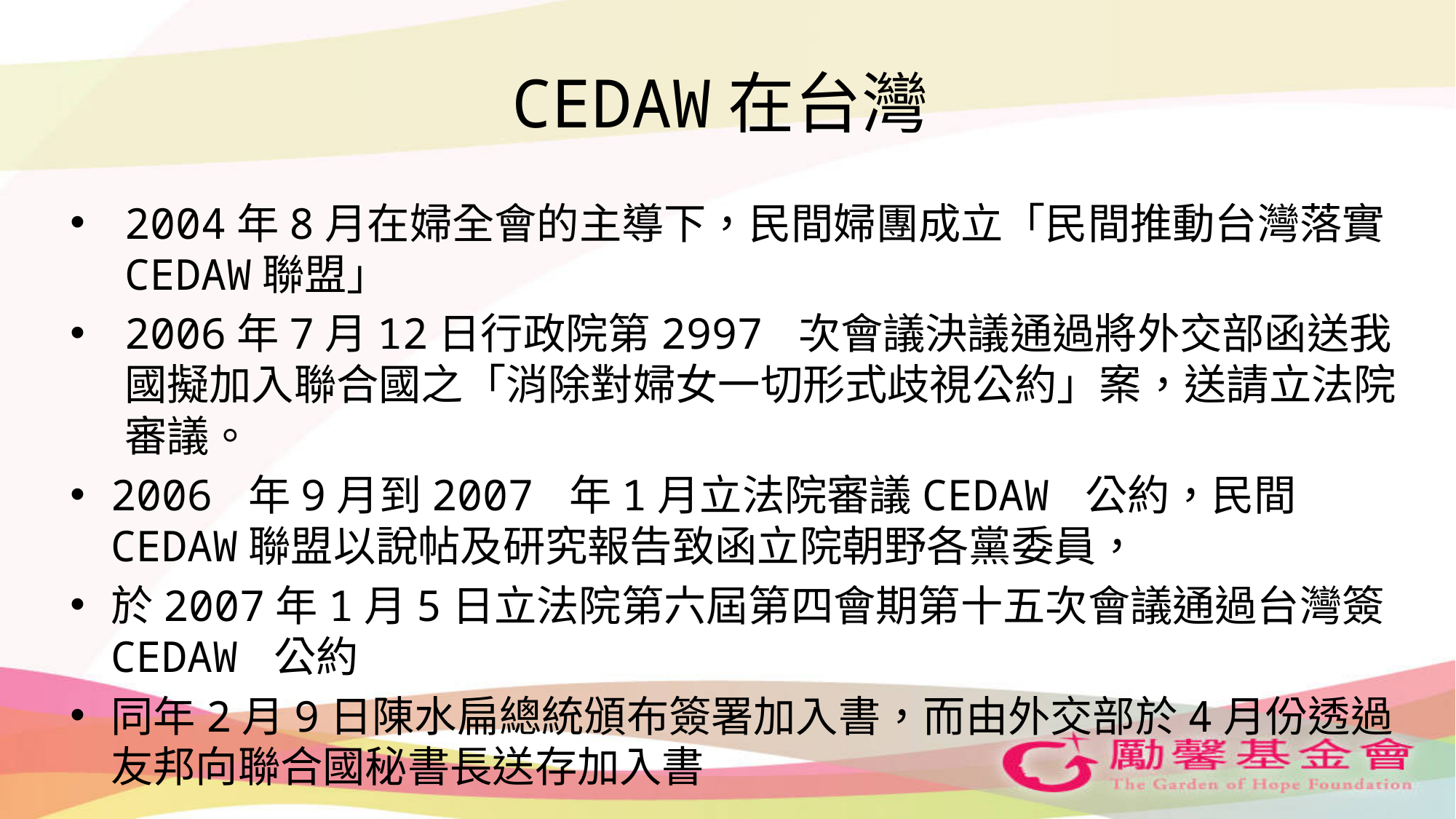

# CEDAW在台灣
2004年8月在婦全會的主導下，民間婦團成立「民間推動台灣落實CEDAW聯盟」
2006年7月12日行政院第2997 次會議決議通過將外交部函送我國擬加入聯合國之「消除對婦女一切形式歧視公約」案，送請立法院審議。
2006 年9月到2007 年1月立法院審議CEDAW 公約，民間CEDAW聯盟以說帖及研究報告致函立院朝野各黨委員，
於2007年1月5日立法院第六屆第四會期第十五次會議通過台灣簽CEDAW 公約
同年2月9日陳水扁總統頒布簽署加入書，而由外交部於4月份透過友邦向聯合國秘書長送存加入書